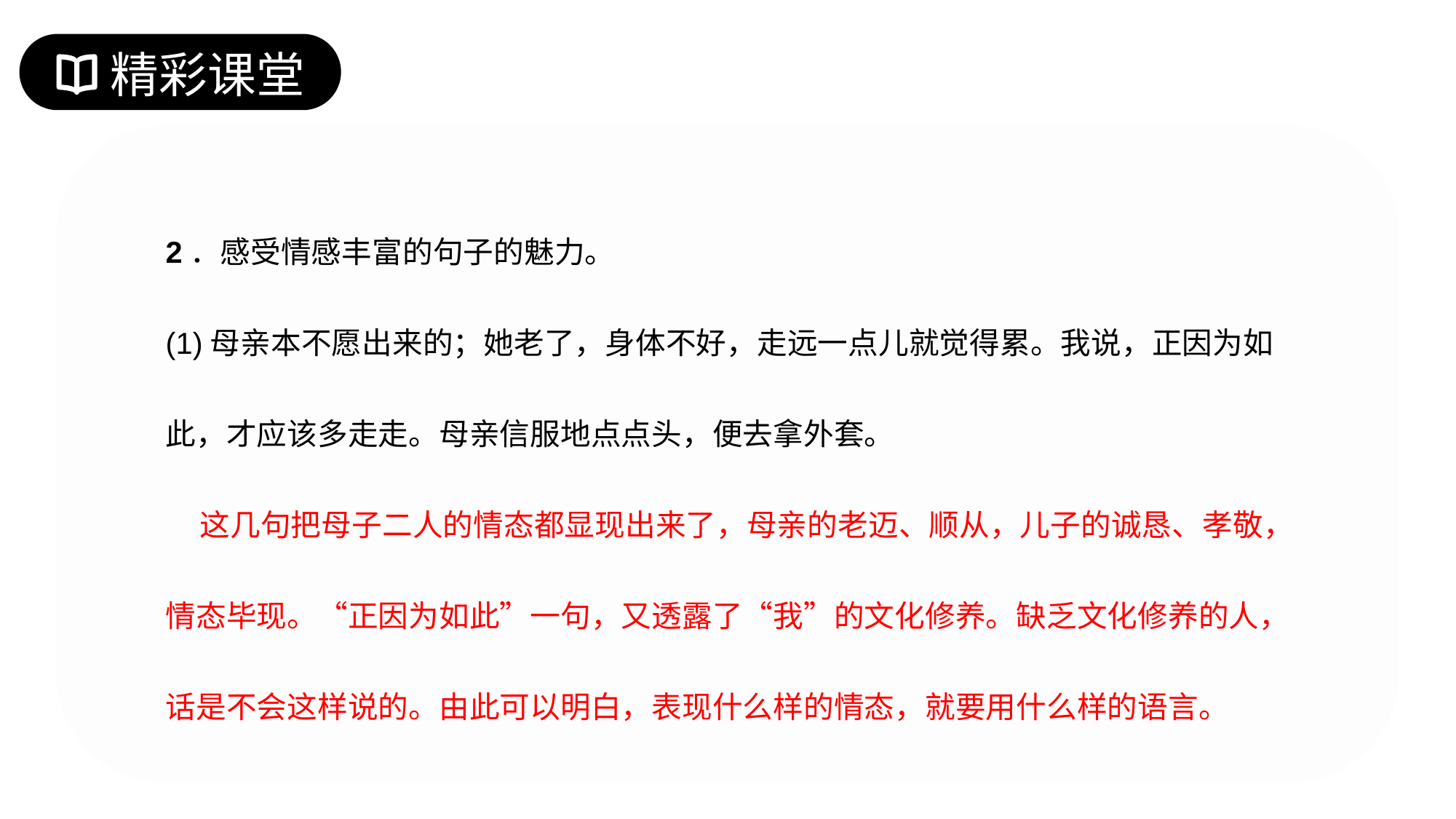

精彩课堂

2．感受情感丰富的句子的魅力。
(1)母亲本不愿出来的；她老了，身体不好，走远一点儿就觉得累。我说，正因为如此，才应该多走走。母亲信服地点点头，便去拿外套。
    这几句把母子二人的情态都显现出来了，母亲的老迈、顺从，儿子的诚恳、孝敬，情态毕现。“正因为如此”一句，又透露了“我”的文化修养。缺乏文化修养的人，话是不会这样说的。由此可以明白，表现什么样的情态，就要用什么样的语言。